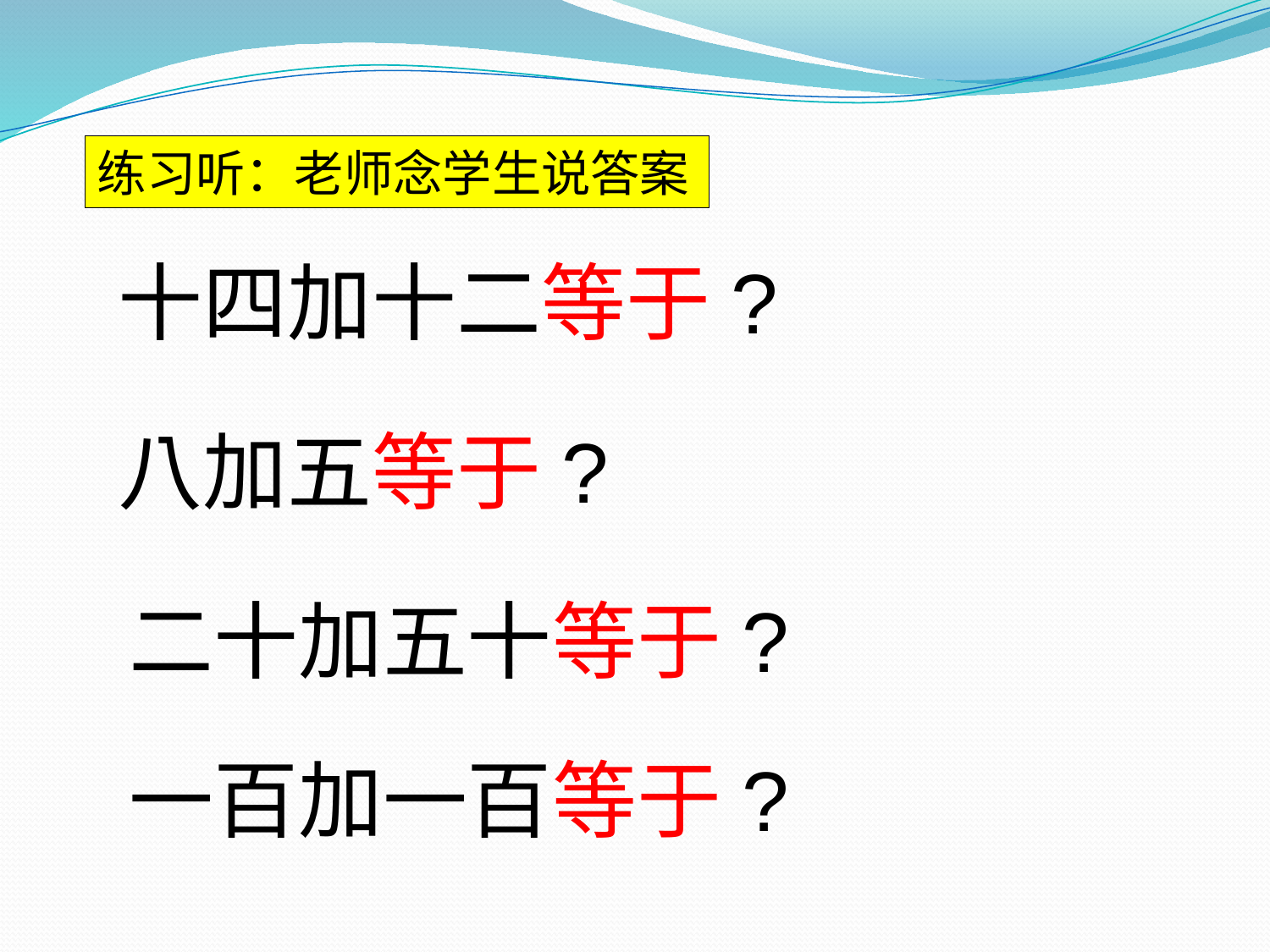

练习听：老师念学生说答案
十四加十二等于?
八加五等于?
二十加五十等于?
一百加一百等于?